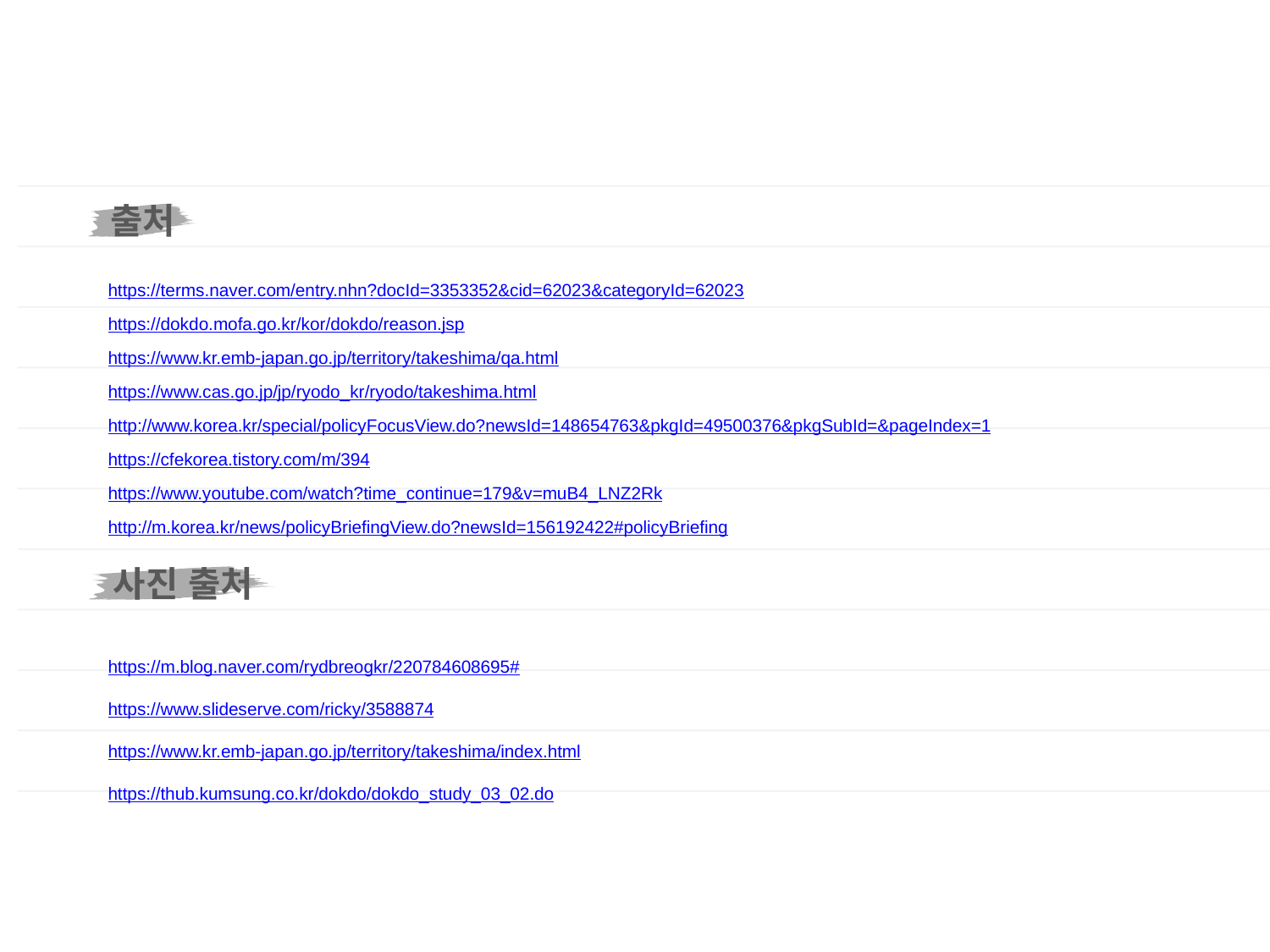

출처
https://terms.naver.com/entry.nhn?docId=3353352&cid=62023&categoryId=62023
https://dokdo.mofa.go.kr/kor/dokdo/reason.jsp
https://www.kr.emb-japan.go.jp/territory/takeshima/qa.html
https://www.cas.go.jp/jp/ryodo_kr/ryodo/takeshima.html
http://www.korea.kr/special/policyFocusView.do?newsId=148654763&pkgId=49500376&pkgSubId=&pageIndex=1
https://cfekorea.tistory.com/m/394
https://www.youtube.com/watch?time_continue=179&v=muB4_LNZ2Rk
http://m.korea.kr/news/policyBriefingView.do?newsId=156192422#policyBriefing
사진 출처
https://m.blog.naver.com/rydbreogkr/220784608695#

https://www.slideserve.com/ricky/3588874

https://www.kr.emb-japan.go.jp/territory/takeshima/index.html

https://thub.kumsung.co.kr/dokdo/dokdo_study_03_02.do